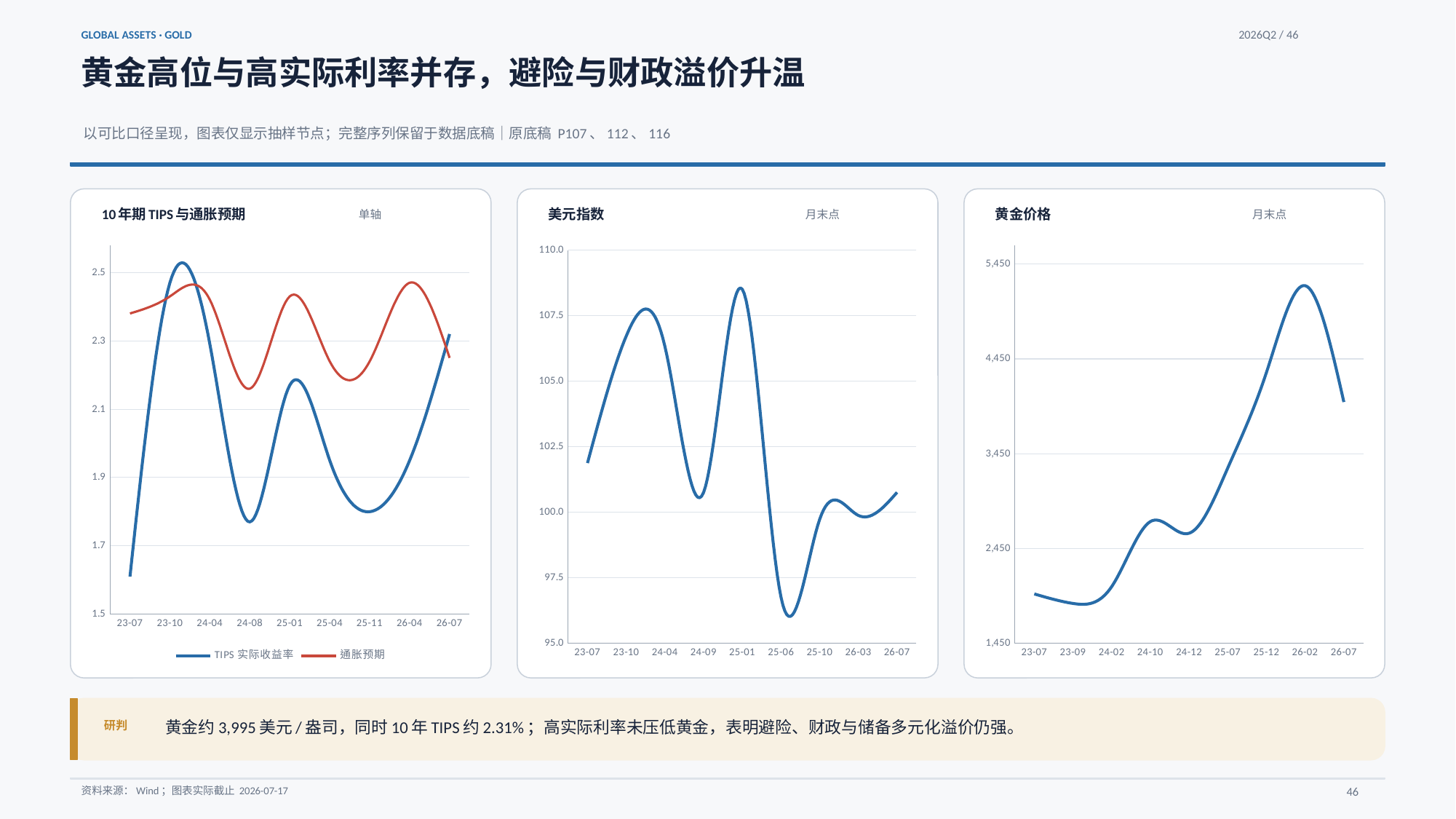

GLOBAL ASSETS · GOLD
2026Q2 / 46
黄金高位与高实际利率并存，避险与财政溢价升温
以可比口径呈现，图表仅显示抽样节点；完整序列保留于数据底稿｜原底稿 P107、112、116

10年期TIPS与通胀预期
美元指数
黄金价格
单轴
月末点
月末点

### Chart

| Category |  |  |
|---|---|---|
| 23-07 | 1.6 | 2.37 |
| 23-10 | 2.46 | 2.42 |
| 24-04 | 2.28 | 2.4100000000000006 |
| 24-08 | 1.76 | 2.1500000000000004 |
| 25-01 | 2.16 | 2.42 |
| 25-04 | 1.94 | 2.23 |
| 25-11 | 1.79 | 2.23 |
| 26-04 | 1.94 | 2.46 |
| 26-07 | 2.31 | 2.24 |

### Chart

| Category |  |
|---|---|
| 23-07 | 101.8784 |
| 23-10 | 106.7227 |
| 24-04 | 106.3369 |
| 24-09 | 100.7604 |
| 25-01 | 108.516 |
| 25-06 | 96.7723 |
| 25-10 | 99.7308 |
| 26-03 | 99.8817 |
| 26-07 | 100.7617 |

### Chart

| Category |  |
|---|---|
| 23-07 | 1970.65 |
| 23-09 | 1870.5 |
| 24-02 | 2048.05 |
| 24-10 | 2734.15 |
| 24-12 | 2610.85 |
| 25-07 | 3298.85 |
| 25-12 | 4307.95 |
| 26-02 | 5222.3 |
| 26-07 | 3995.35 |

黄金约3,995美元/盎司，同时10年TIPS约2.31%；高实际利率未压低黄金，表明避险、财政与储备多元化溢价仍强。
研判

资料来源：Wind；图表实际截止 2026-07-17
46